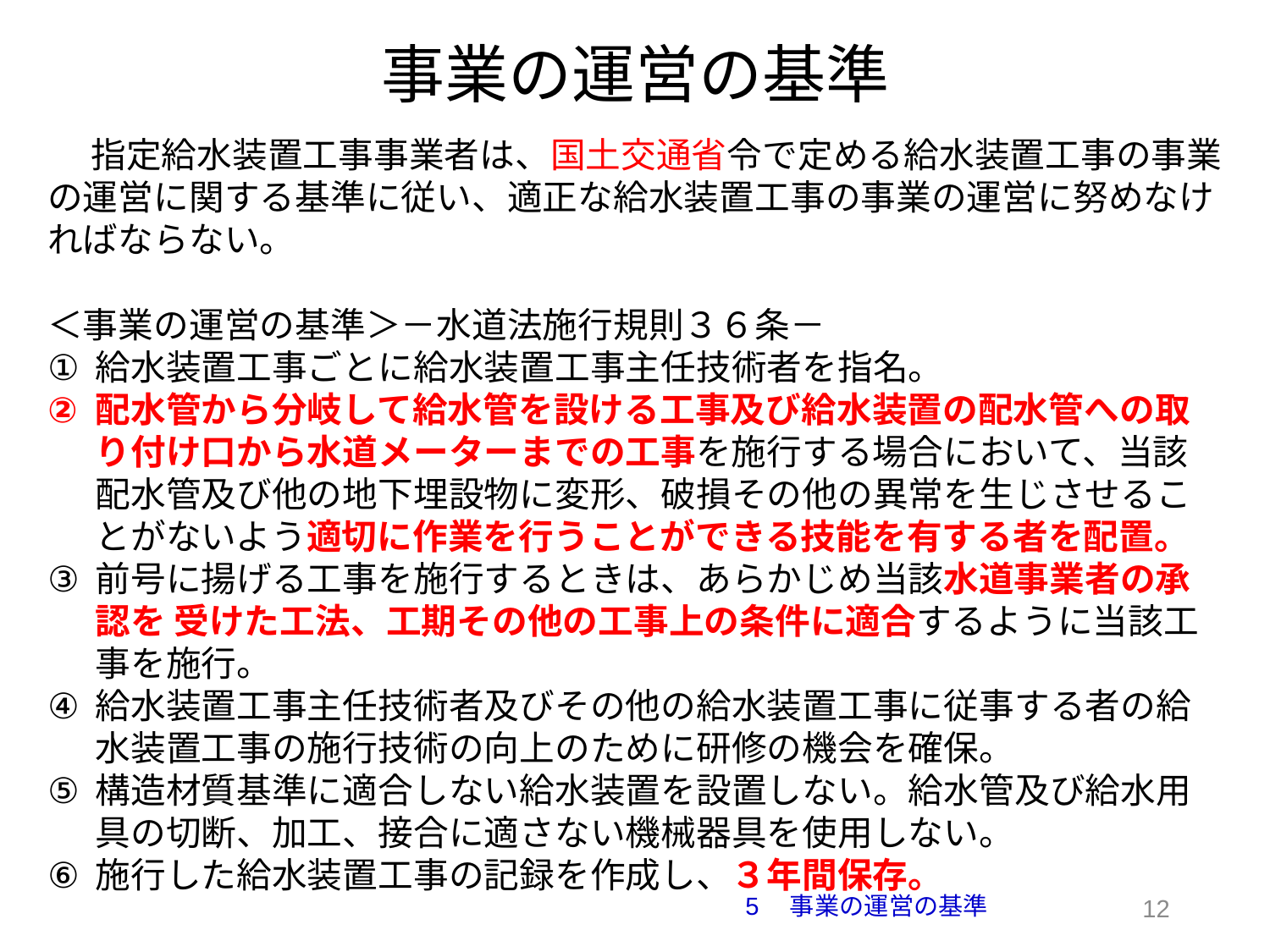

事業の運営の基準
　 指定給水装置工事事業者は、国土交通省令で定める給水装置工事の事業の運営に関する基準に従い、適正な給水装置工事の事業の運営に努めなければならない。

＜事業の運営の基準＞－水道法施行規則３６条－
給水装置工事ごとに給水装置工事主任技術者を指名。
配水管から分岐して給水管を設ける工事及び給水装置の配水管への取り付け口から水道メーターまでの工事を施行する場合において、当該配水管及び他の地下埋設物に変形、破損その他の異常を生じさせることがないよう適切に作業を行うことができる技能を有する者を配置。
前号に揚げる工事を施行するときは、あらかじめ当該水道事業者の承認を 受けた工法、工期その他の工事上の条件に適合するように当該工事を施行。
給水装置工事主任技術者及びその他の給水装置工事に従事する者の給水装置工事の施行技術の向上のために研修の機会を確保。
構造材質基準に適合しない給水装置を設置しない。給水管及び給水用具の切断、加工、接合に適さない機械器具を使用しない。
施行した給水装置工事の記録を作成し、３年間保存。
12
5　事業の運営の基準